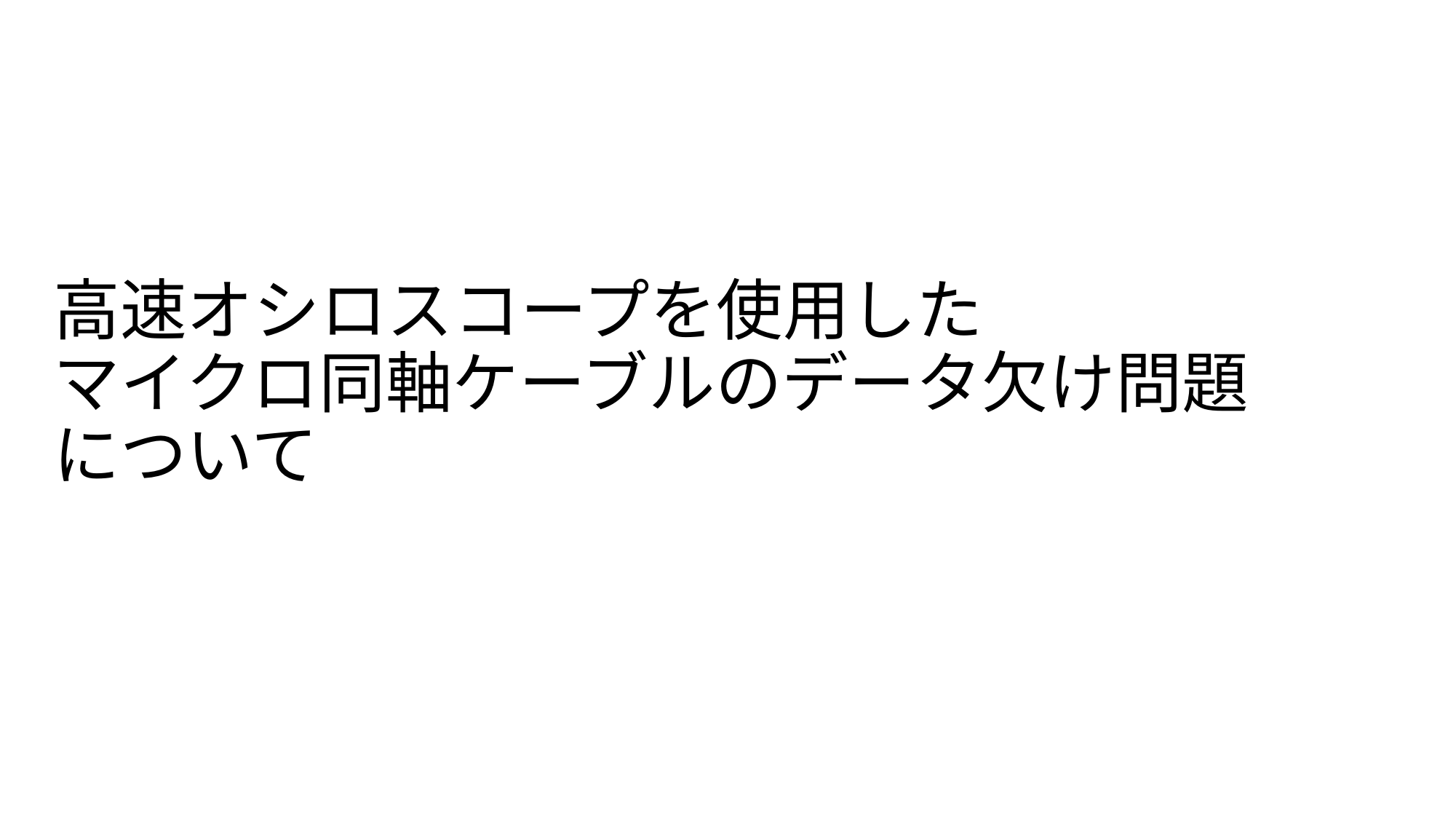

# 高速オシロスコープを使用した マイクロ同軸ケーブルのデータ欠け問題について